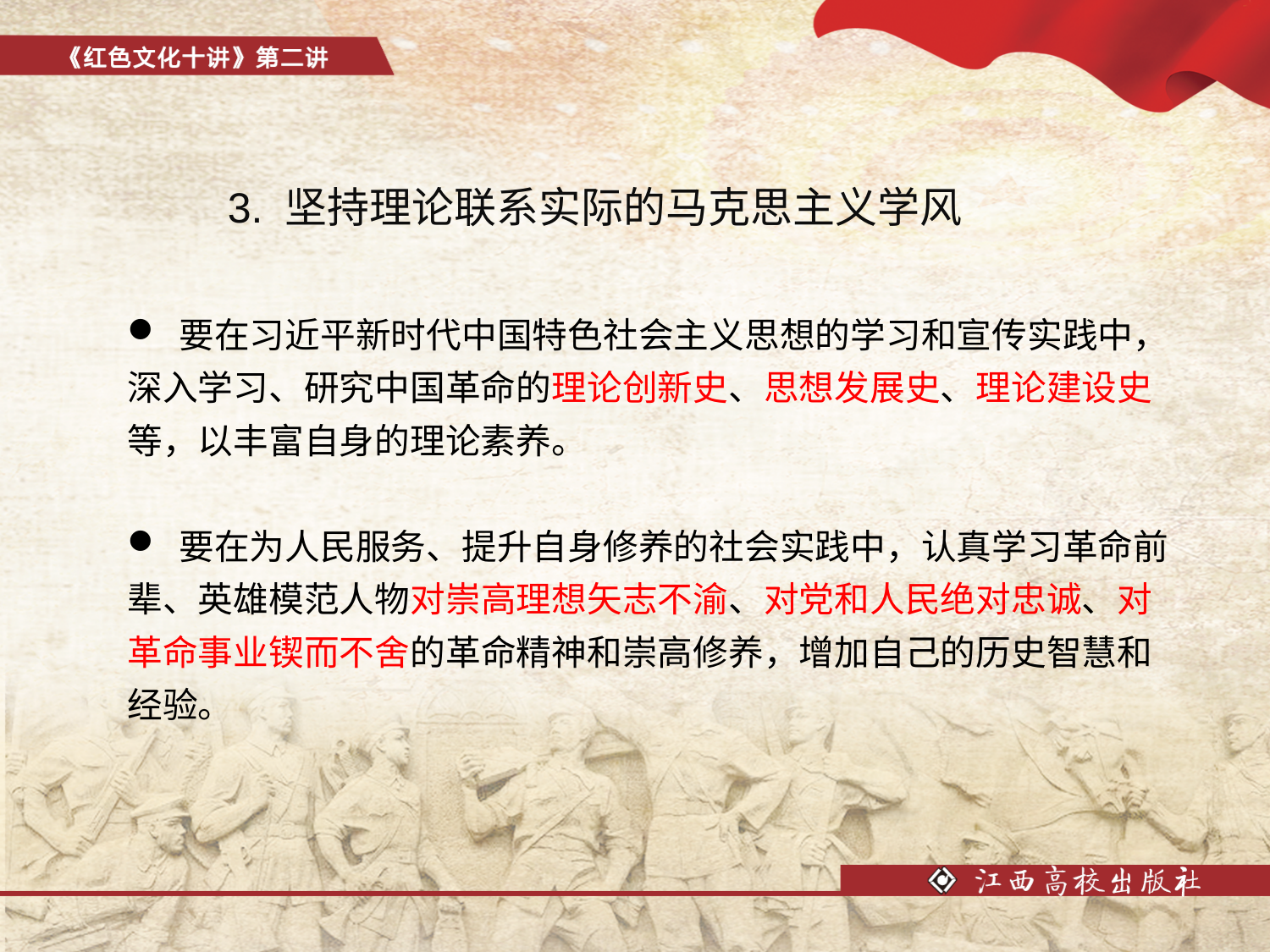

3. 坚持理论联系实际的马克思主义学风
 要在习近平新时代中国特色社会主义思想的学习和宣传实践中，深入学习、研究中国革命的理论创新史、思想发展史、理论建设史等，以丰富自身的理论素养。

 要在为人民服务、提升自身修养的社会实践中，认真学习革命前辈、英雄模范人物对崇高理想矢志不渝、对党和人民绝对忠诚、对革命事业锲而不舍的革命精神和崇高修养，增加自己的历史智慧和经验。